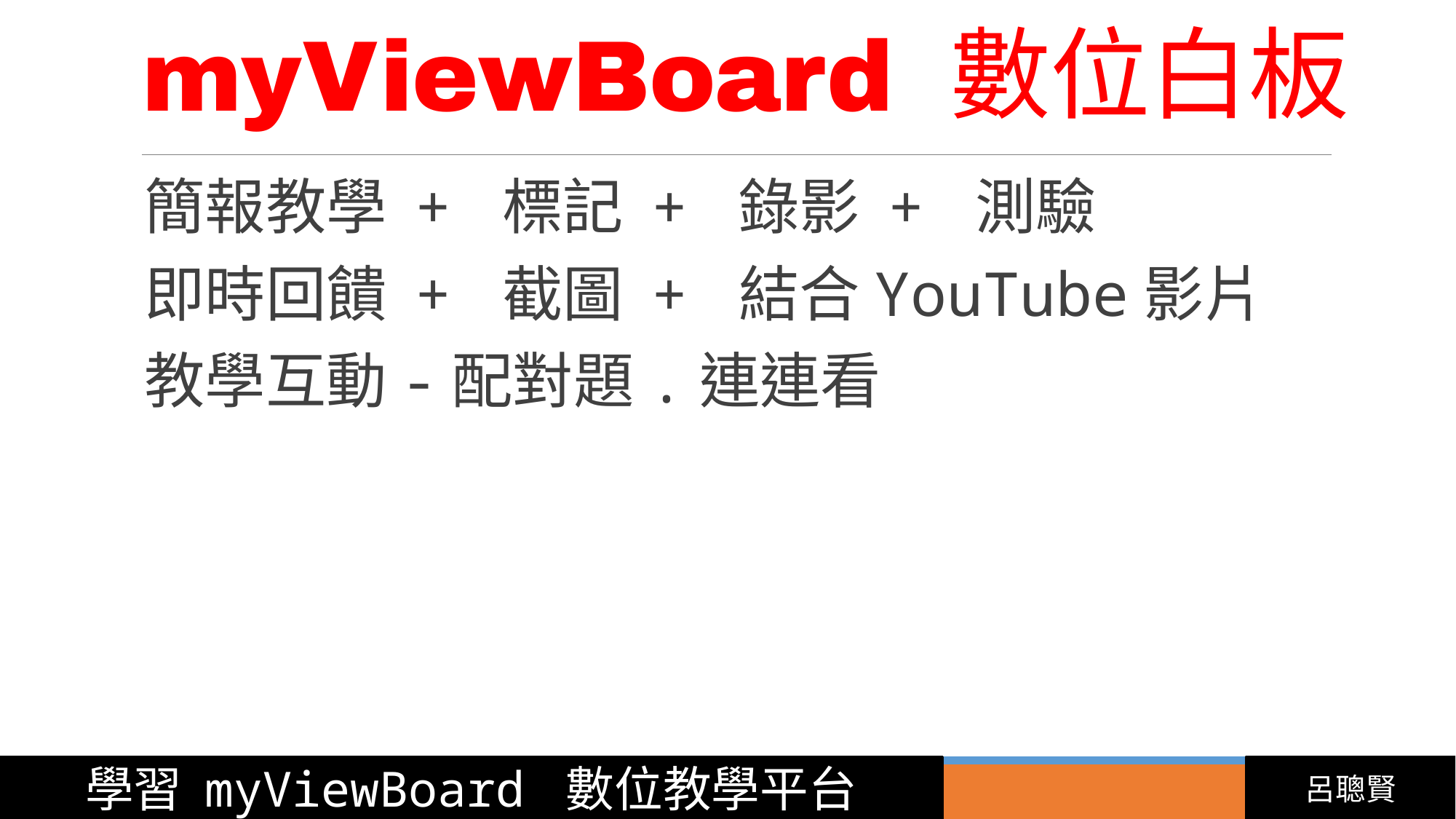

# myViewBoard 數位白板
簡報教學 + 標記 + 錄影 + 測驗
即時回饋 + 截圖 + 結合YouTube影片
教學互動-配對題.連連看
學習 myViewBoard 數位教學平台